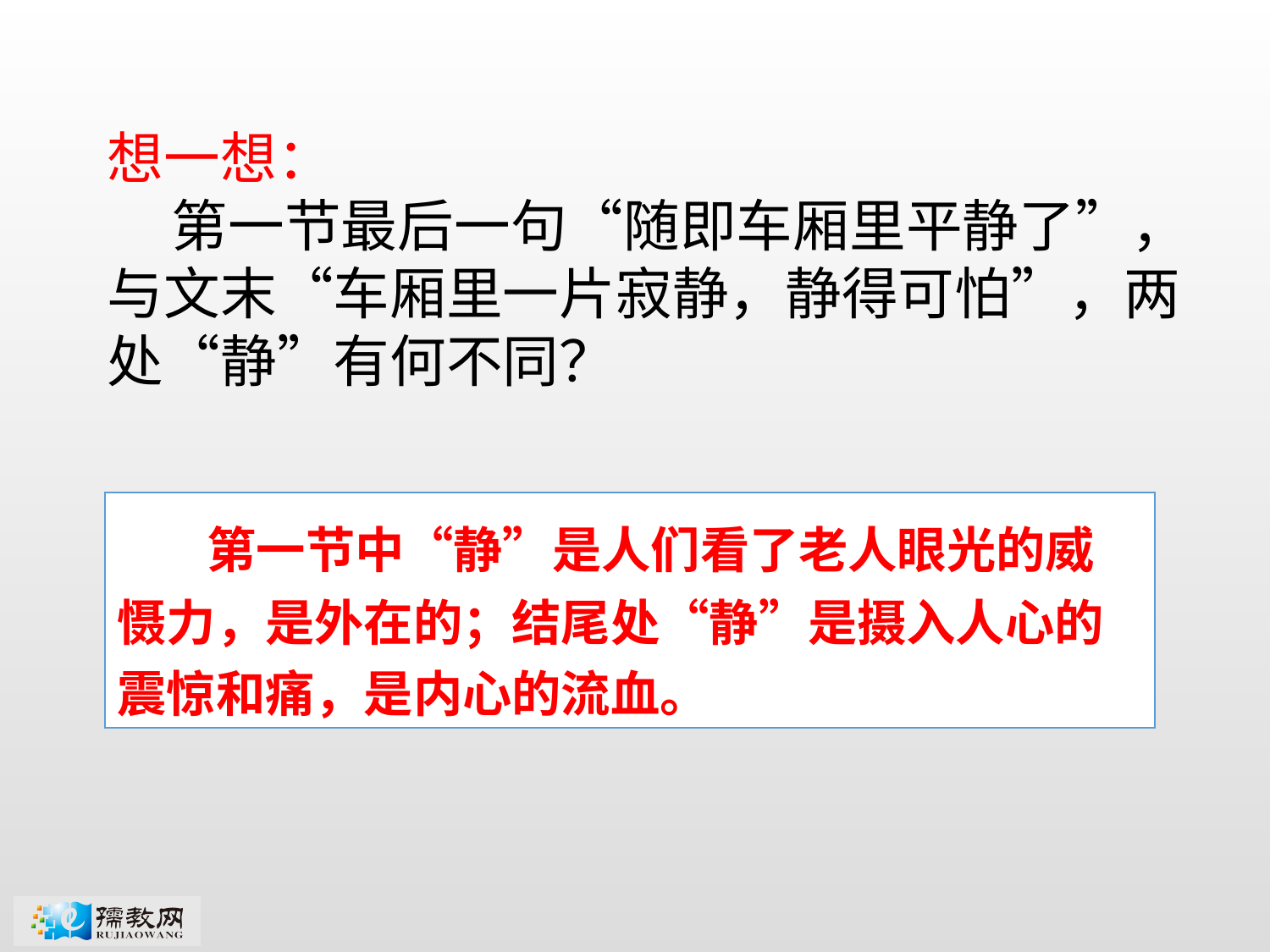

想一想：
    第一节最后一句“随即车厢里平静了”，与文末“车厢里一片寂静，静得可怕”，两处“静”有何不同？
      第一节中“静”是人们看了老人眼光的威慑力，是外在的；结尾处“静”是摄入人心的震惊和痛，是内心的流血。